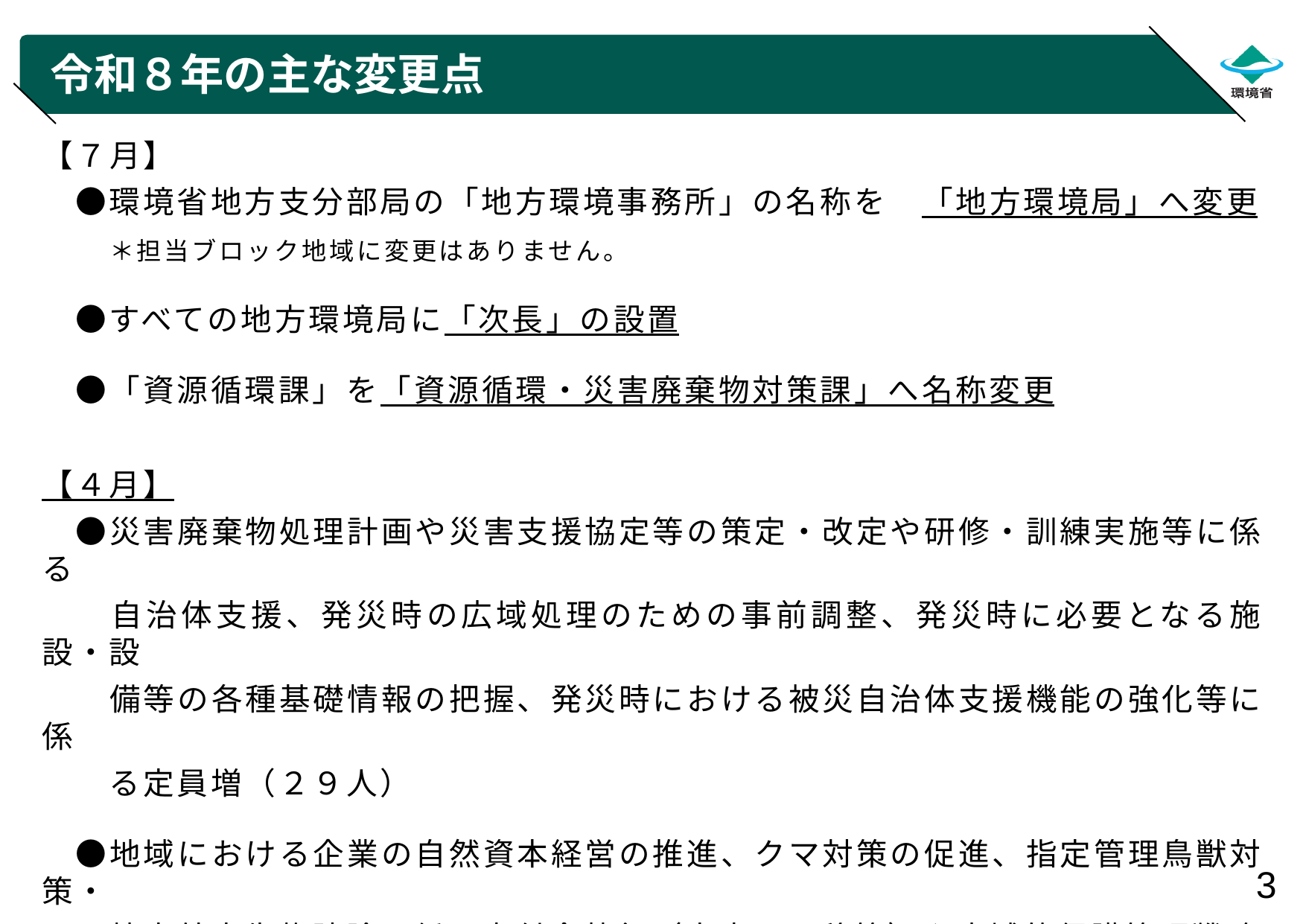

# 令和８年の主な変更点
【７月】
　●環境省地方支分部局の「地方環境事務所」の名称を　「地方環境局」へ変更
　　＊担当ブロック地域に変更はありません。

　●すべての地方環境局に「次長」の設置

　●「資源循環課」を「資源循環・災害廃棄物対策課」へ名称変更

【４月】
　●災害廃棄物処理計画や災害支援協定等の策定・改定や研修・訓練実施等に係る
　　自治体支援、発災時の広域処理のための事前調整、発災時に必要となる施設・設
　　備等の各種基礎情報の把握、発災時における被災自治体支援機能の強化等に係
　　る定員増（２９人）

　●地域における企業の自然資本経営の推進、クマ対策の促進、指定管理鳥獣対策・
　　特定外来生物防除に係る交付金執行（本省から移管）や広域的保護管理戦略
　　の策定、地域に　おける資源循環プラットフォームの整備運用や地域の資源循環の取
　　組の伴走支援等に係る定員増（３４人）